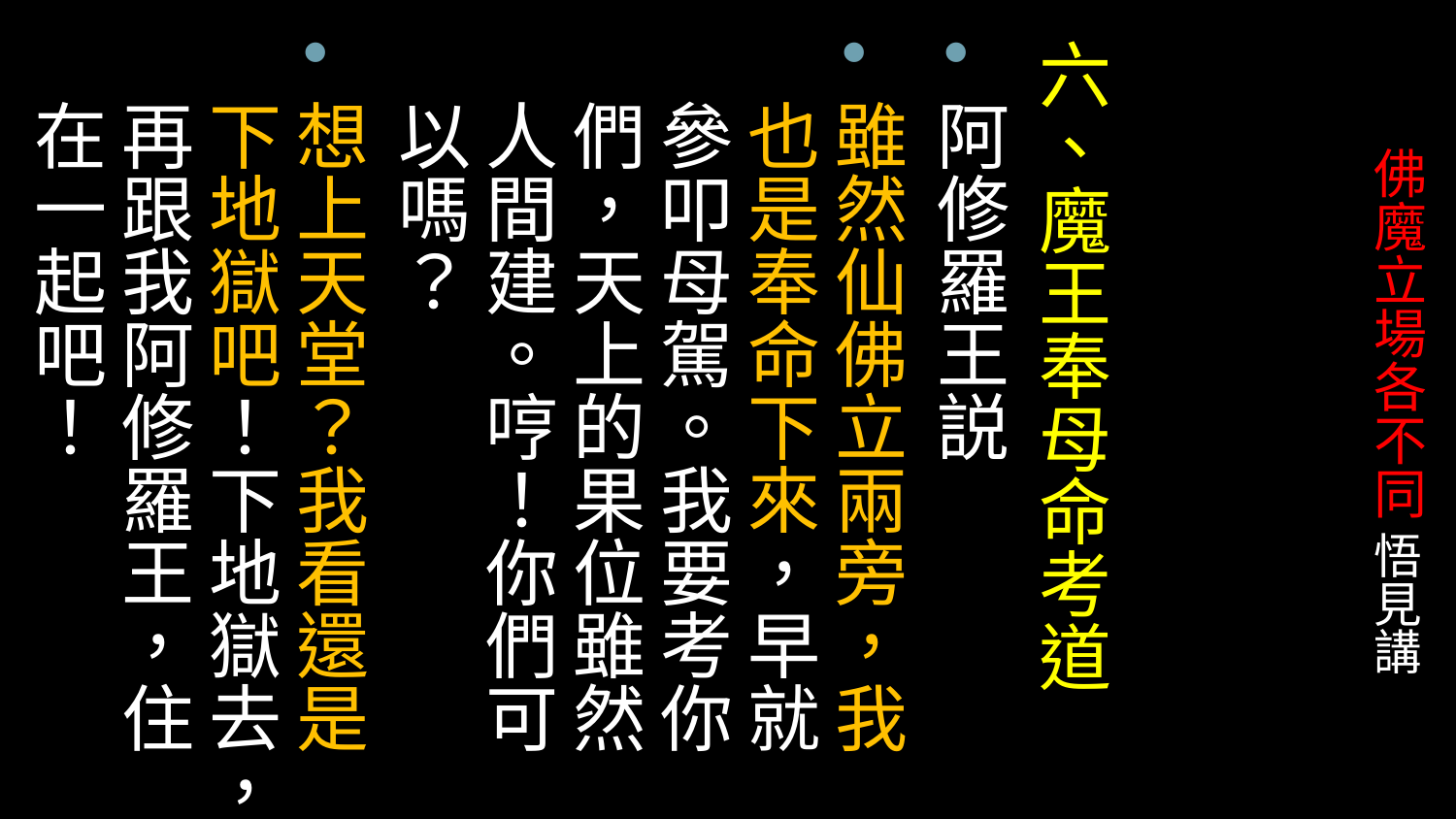

六、魔王奉母命考道
阿修羅王説
雖然仙佛立兩旁，我也是奉命下來，早就參叩母駕。我要考你們，天上的果位雖然人間建。哼！你們可以嗎？
想上天堂？我看還是下地獄吧！下地獄去，再跟我阿修羅王，住在一起吧！
# 佛魔立場各不同 悟見講